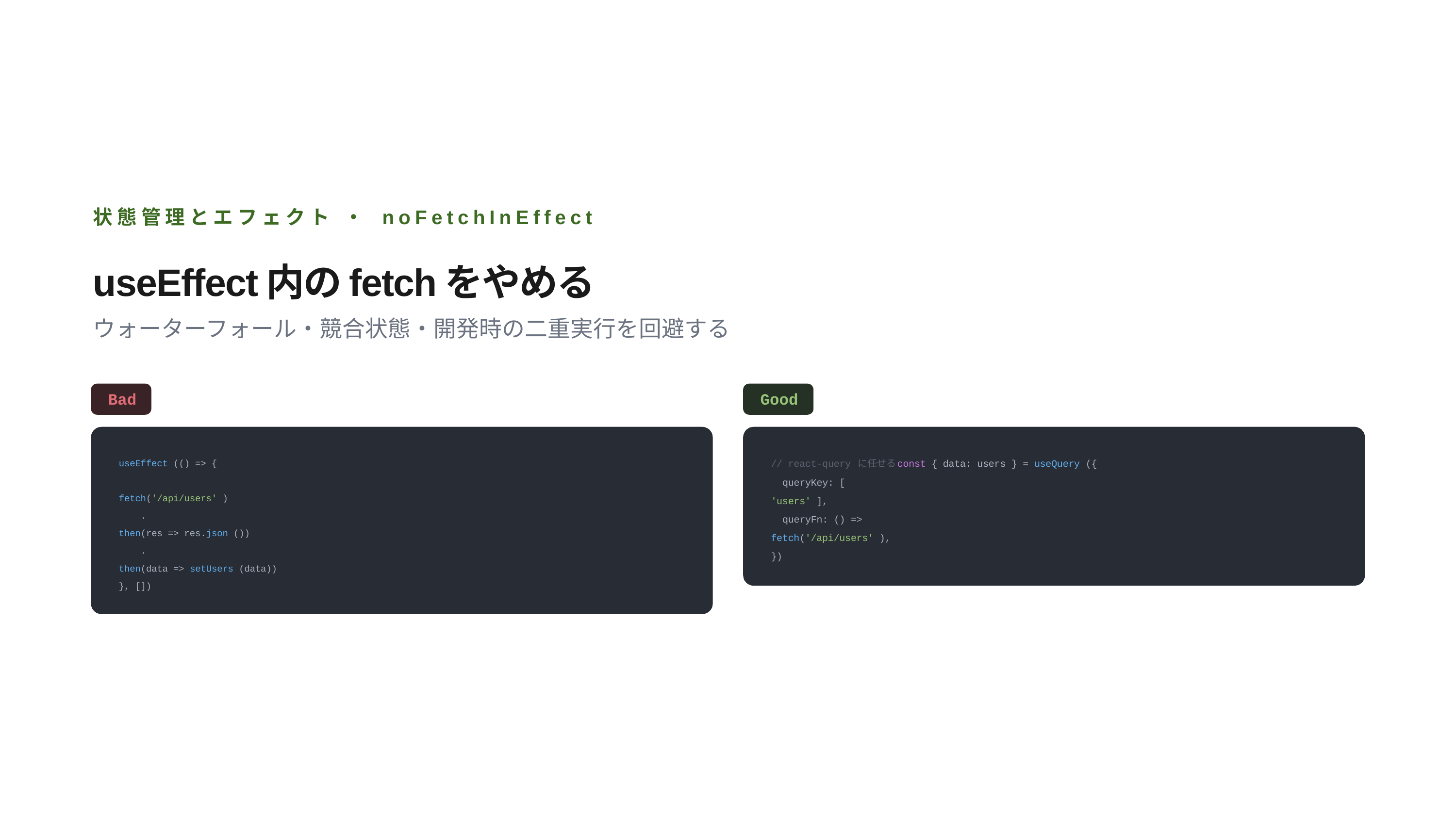

状態管理とエフェクト ・ noFetchInEffect
useEffect内のfetchをやめる
ウォーターフォール・競合状態・開発時の二重実行を回避する

Bad
Good

useEffect (() => {

fetch('/api/users' )
    .
then(res => res.json ())
    .
then(data => setUsers (data))
}, [])
// react-query に任せるconst { data: users } = useQuery ({
  queryKey: [
'users' ],
  queryFn: () =>
fetch('/api/users' ),
})